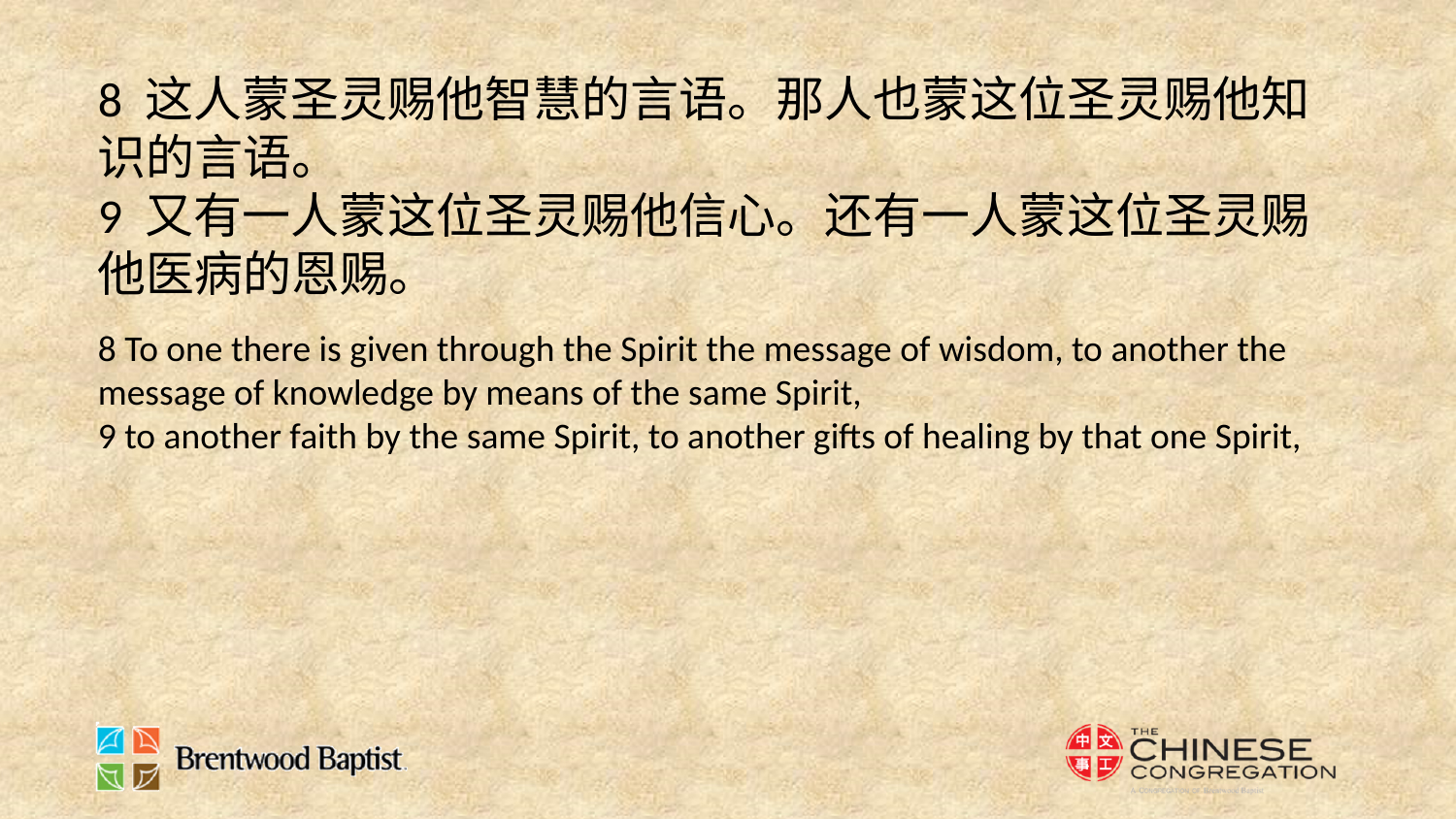

8 这人蒙圣灵赐他智慧的言语。那人也蒙这位圣灵赐他知识的言语。
9 又有一人蒙这位圣灵赐他信心。还有一人蒙这位圣灵赐他医病的恩赐。

8 To one there is given through the Spirit the message of wisdom, to another the message of knowledge by means of the same Spirit,
9 to another faith by the same Spirit, to another gifts of healing by that one Spirit,